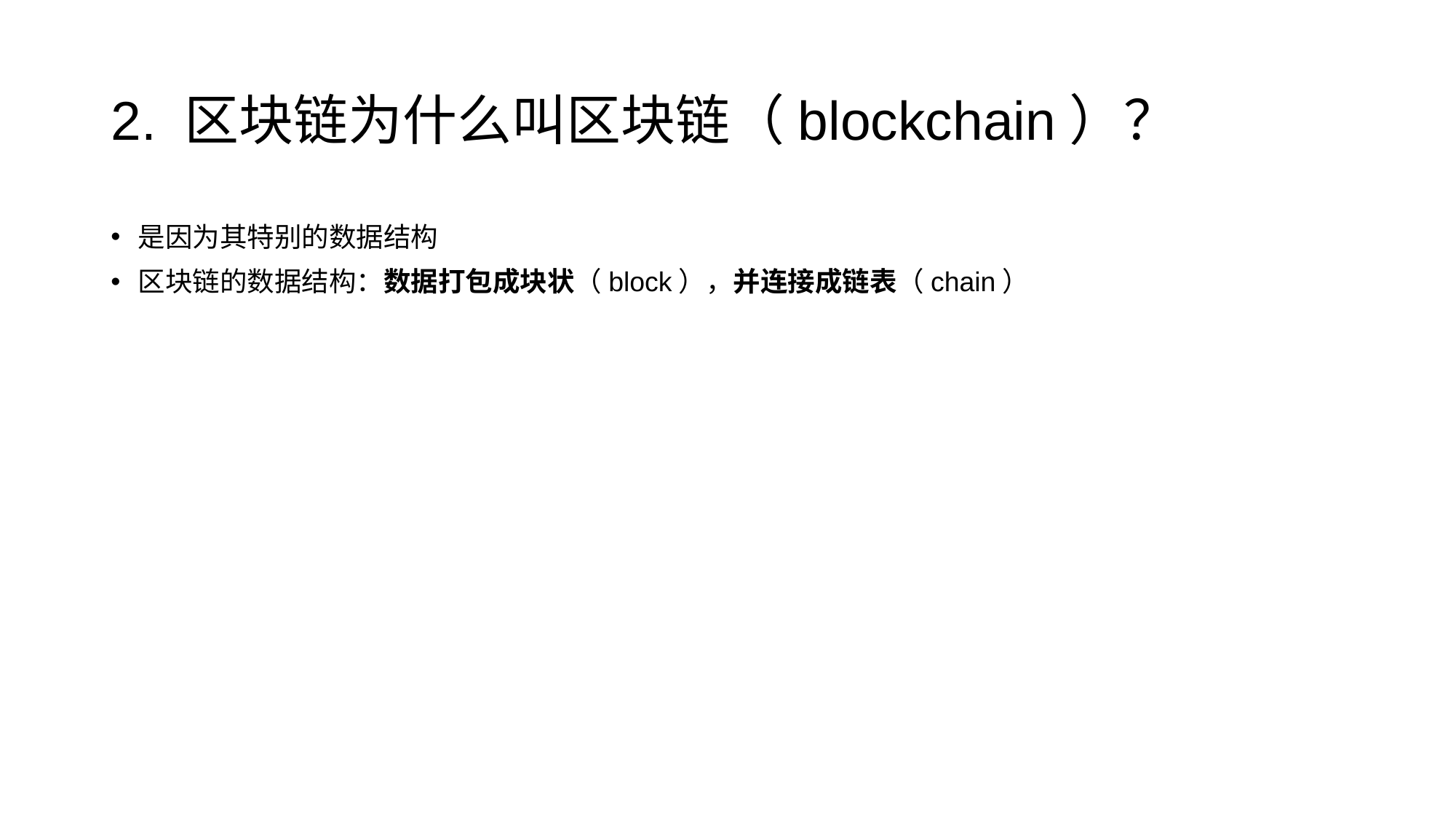

# 2. 区块链为什么叫区块链（blockchain）？
是因为其特别的数据结构
区块链的数据结构：数据打包成块状（block），并连接成链表（chain）